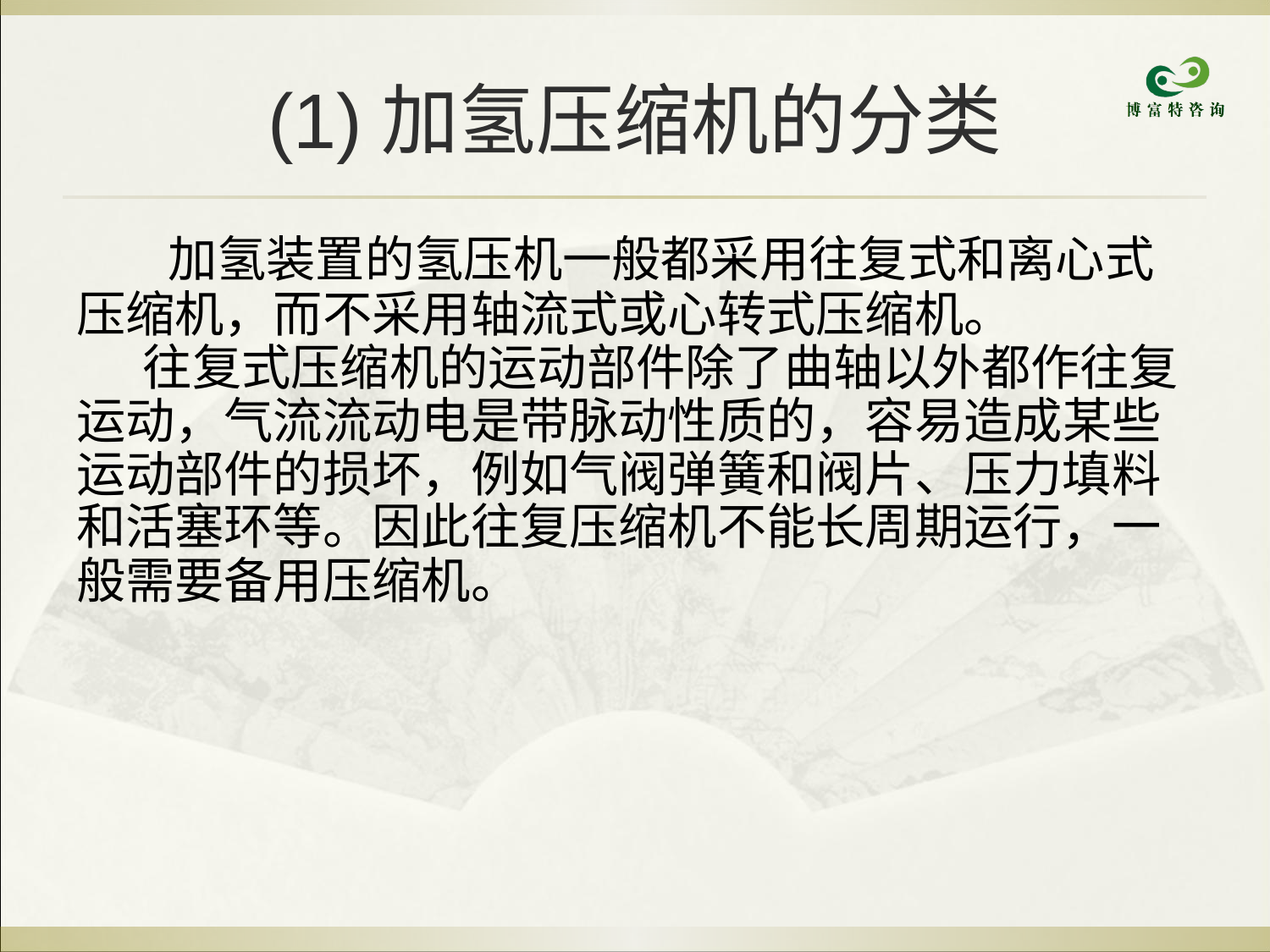

(1)加氢压缩机的分类
     加氢装置的氢压机一般都采用往复式和离心式压缩机，而不采用轴流式或心转式压缩机。
     往复式压缩机的运动部件除了曲轴以外都作往复运动，气流流动电是带脉动性质的，容易造成某些运动部件的损坏，例如气阀弹簧和阀片、压力填料和活塞环等。因此往复压缩机不能长周期运行，一般需要备用压缩机。